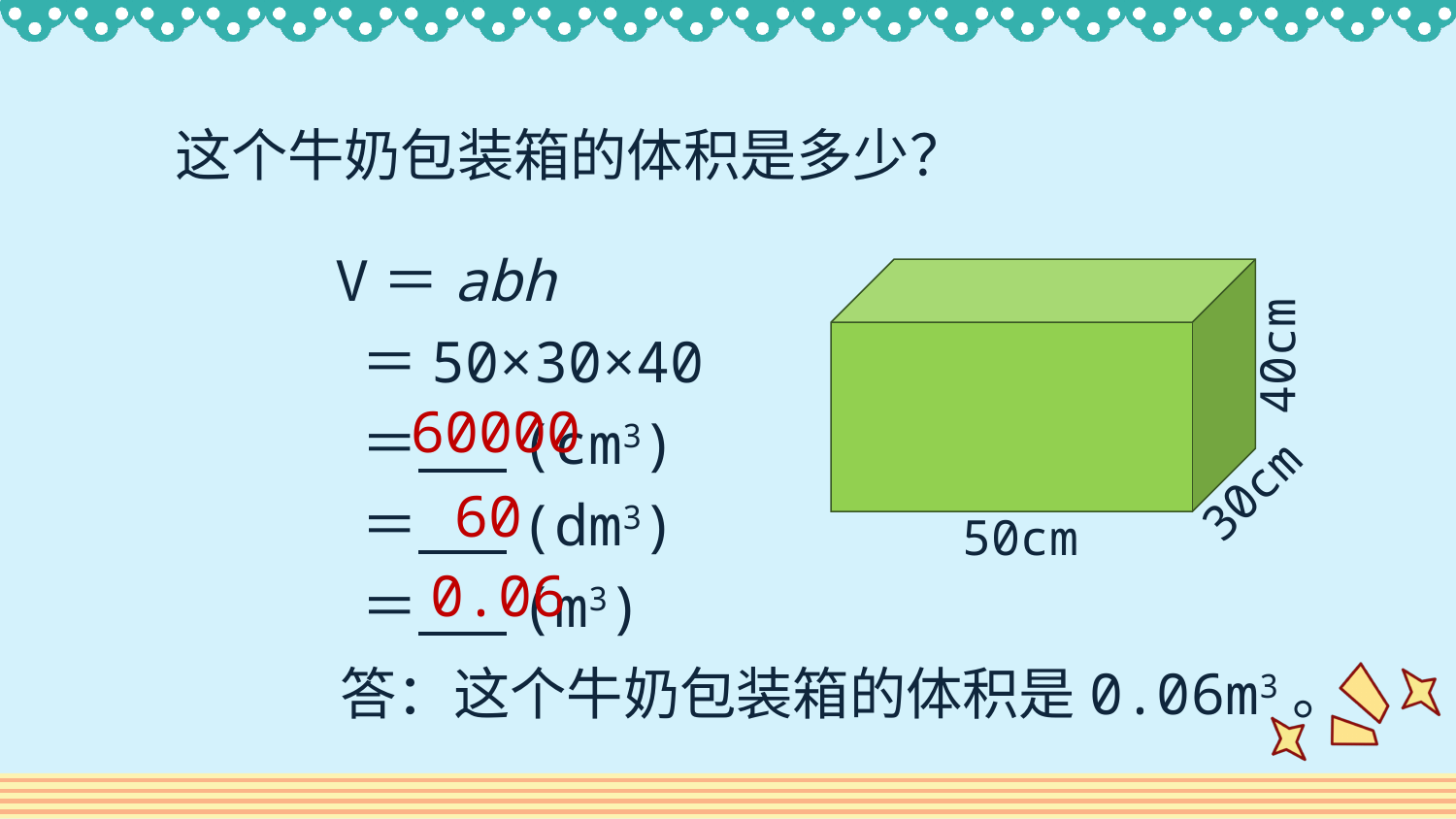

这个牛奶包装箱的体积是多少？
V＝abh
 ＝50×30×40
 ＝       (cm3)
 ＝       (dm3)
 ＝       (m3)

40cm
60000
30cm
60
50cm
0.06
答：这个牛奶包装箱的体积是0.06m3。